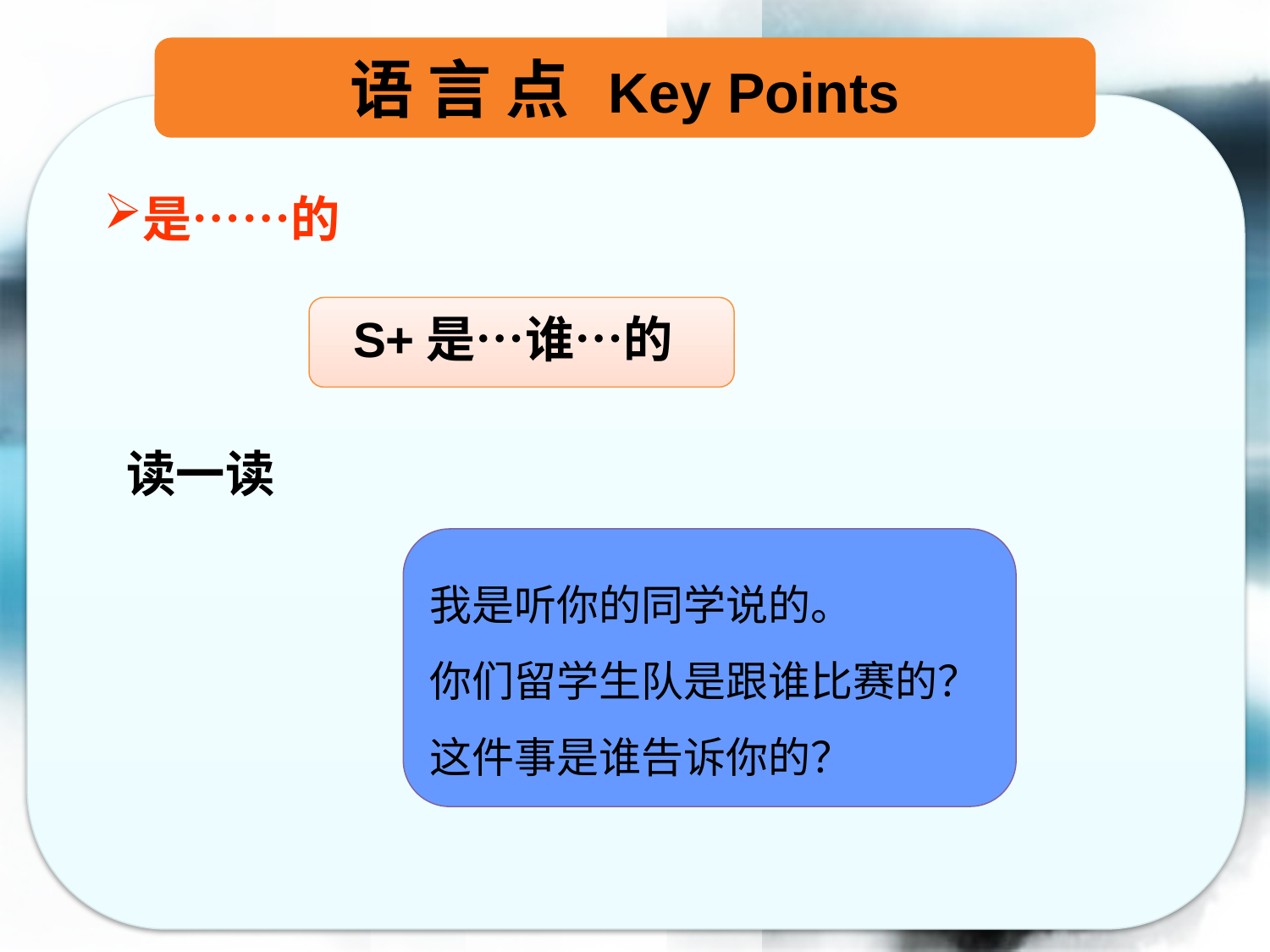

语 言 点  Key Points

是……的

S+是…谁…的
读一读
我是听你的同学说的。
你们留学生队是跟谁比赛的？
这件事是谁告诉你的？